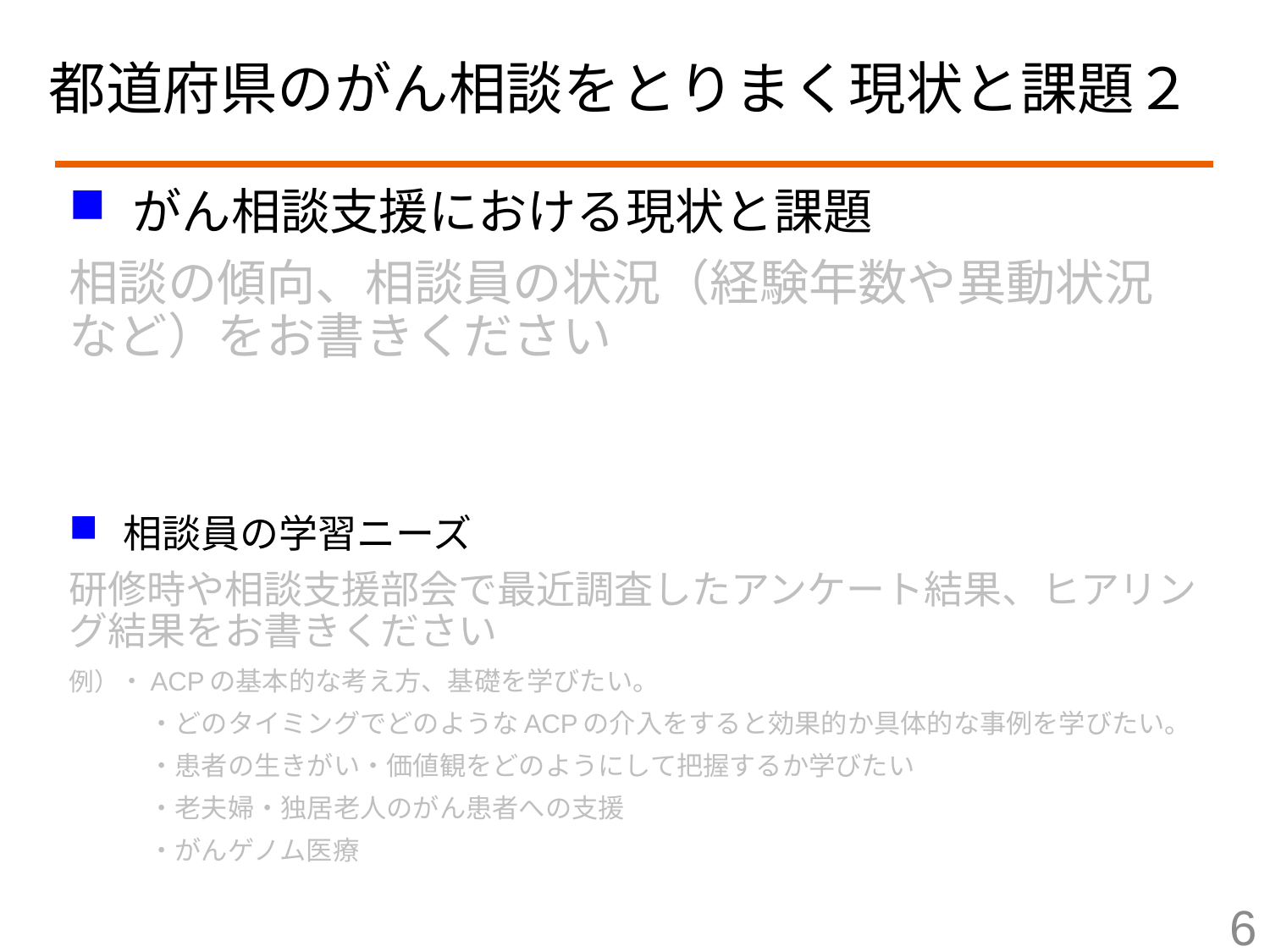

# 都道府県のがん相談をとりまく現状と課題２
がん相談支援における現状と課題
相談の傾向、相談員の状況（経験年数や異動状況など）をお書きください
相談員の学習ニーズ
研修時や相談支援部会で最近調査したアンケート結果、ヒアリング結果をお書きください
例）・ACPの基本的な考え方、基礎を学びたい。
　　　・どのタイミングでどのようなACPの介入をすると効果的か具体的な事例を学びたい。
　　　・患者の生きがい・価値観をどのようにして把握するか学びたい
　　　・老夫婦・独居老人のがん患者への支援
　　　・がんゲノム医療

6